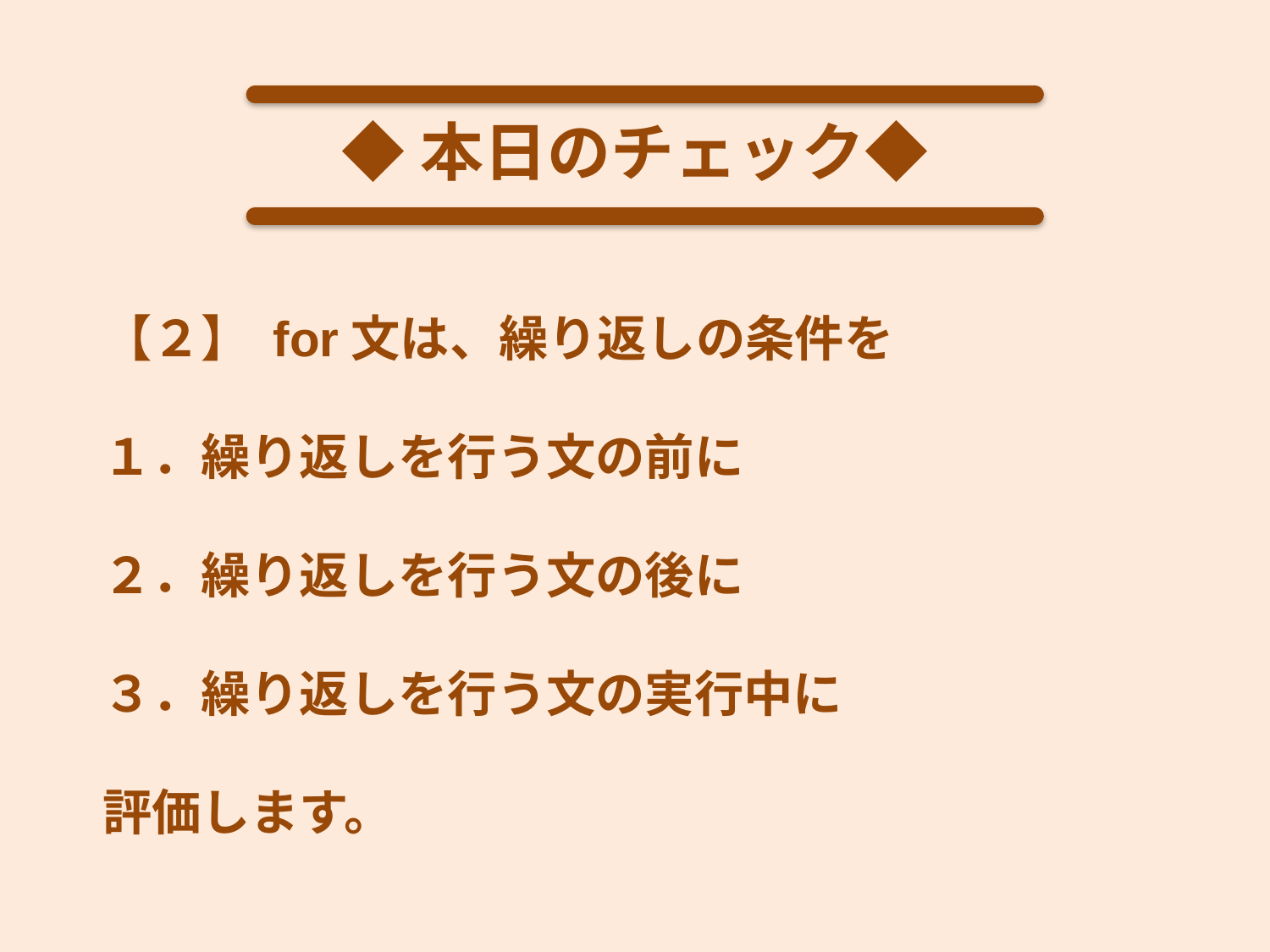

◆本日のチェック◆

【２】 for文は、繰り返しの条件を

１．繰り返しを行う文の前に

２．繰り返しを行う文の後に

３．繰り返しを行う文の実行中に

評価します。